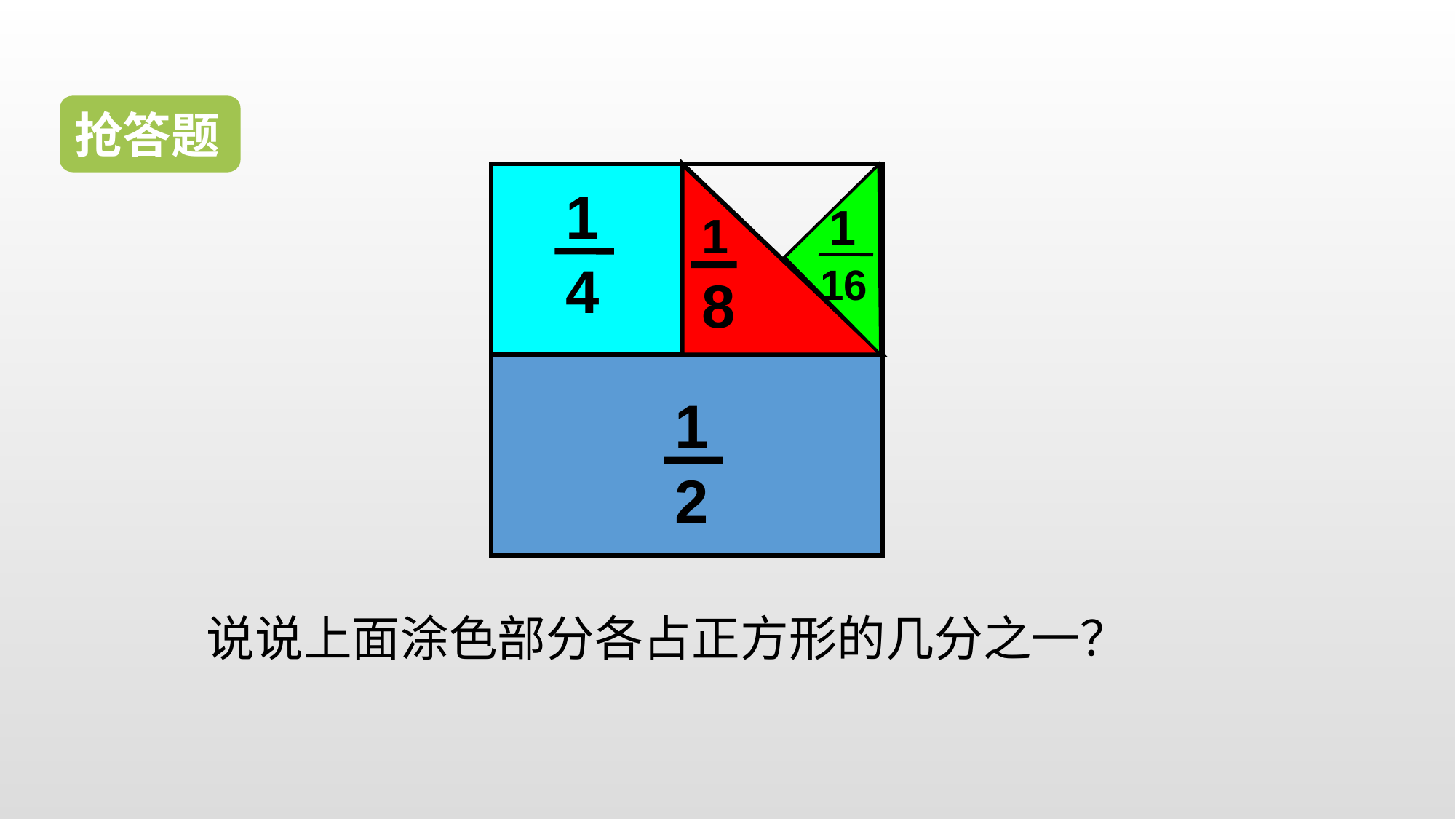

抢答题

1
4

1
16

1
8

1
2

说说上面涂色部分各占正方形的几分之一？